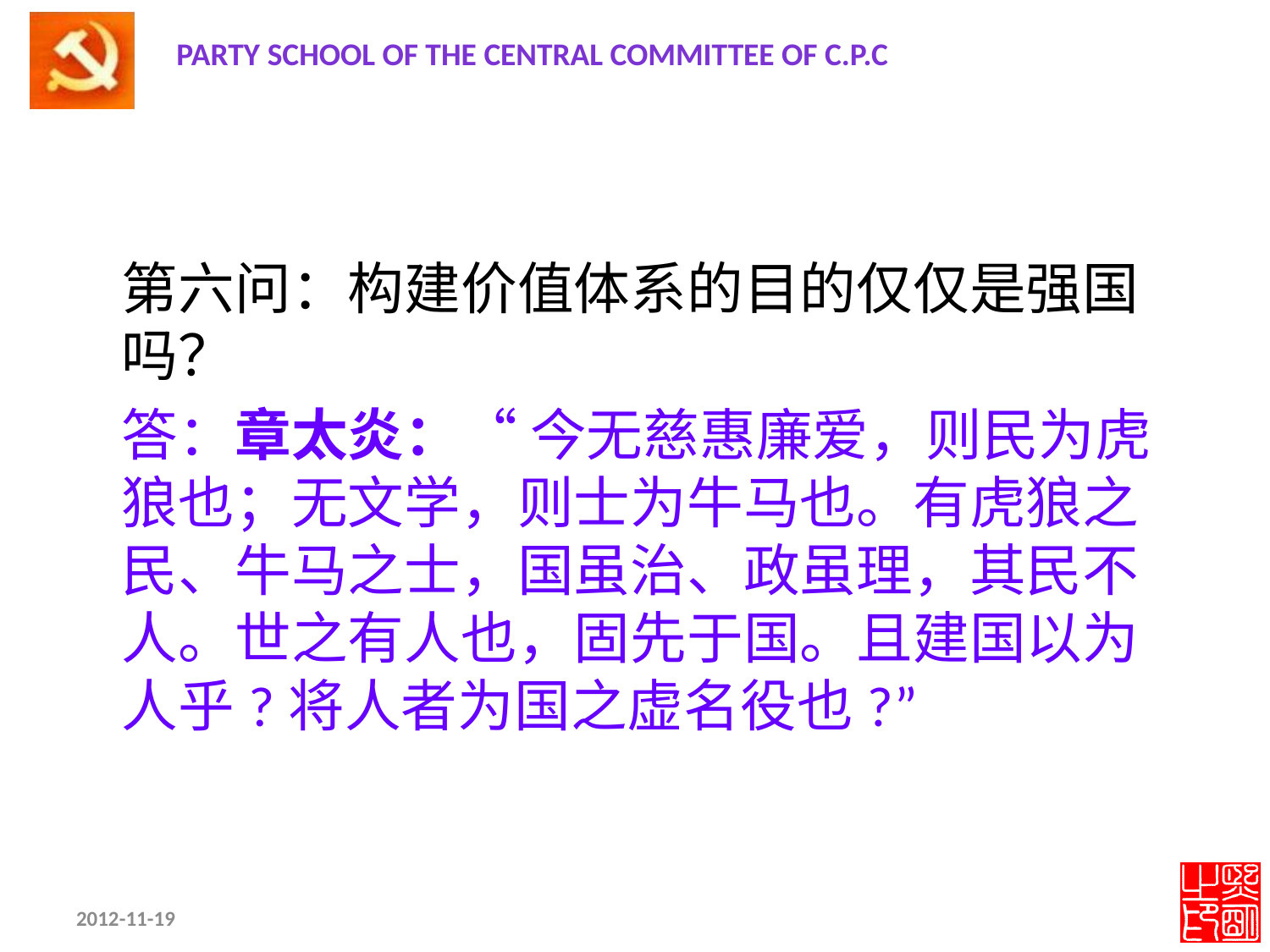

第六问：构建价值体系的目的仅仅是强国吗？
答：章太炎：“ 今无慈惠廉爱，则民为虎狼也；无文学，则士为牛马也。有虎狼之民、牛马之士，国虽治、政虽理，其民不人。世之有人也，固先于国。且建国以为人乎?将人者为国之虚名役也?”
#
2012-11-19